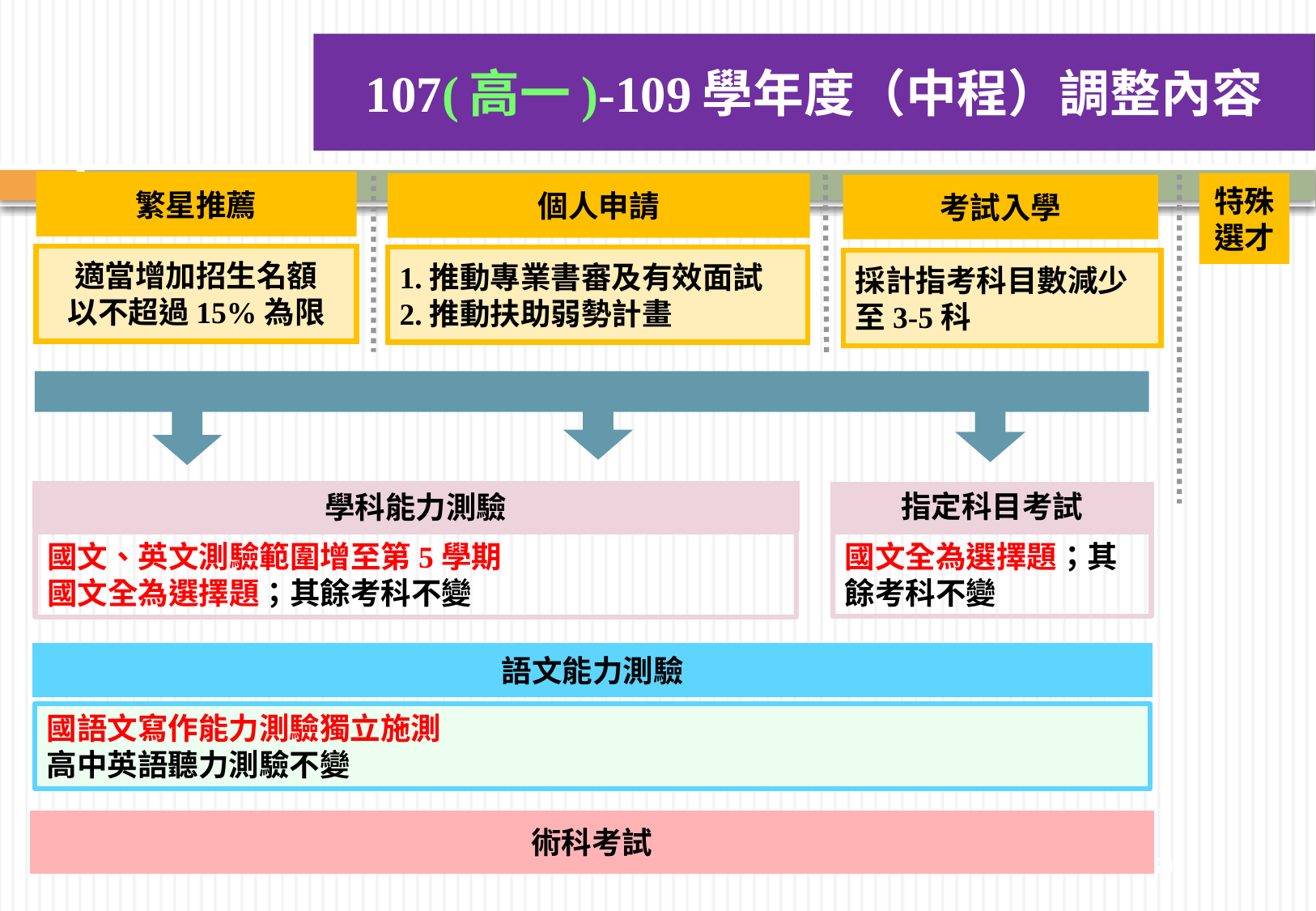

107(高一)-109學年度（中程）調整內容
繁星推薦
特殊
選才
個人申請

考試入學

適當增加招生名額
以不超過15%為限
1.推動專業書審及有效面試
2.推動扶助弱勢計畫
採計指考科目數減少
至3-5科

學科能力測驗
國文、英文測驗範圍增至第5學期
國文全為選擇題；其餘考科不變
指定科目考試
國文全為選擇題；其餘考科不變
語文能力測驗
國語文寫作能力測驗獨立施測
高中英語聽力測驗不變
術科考試
50